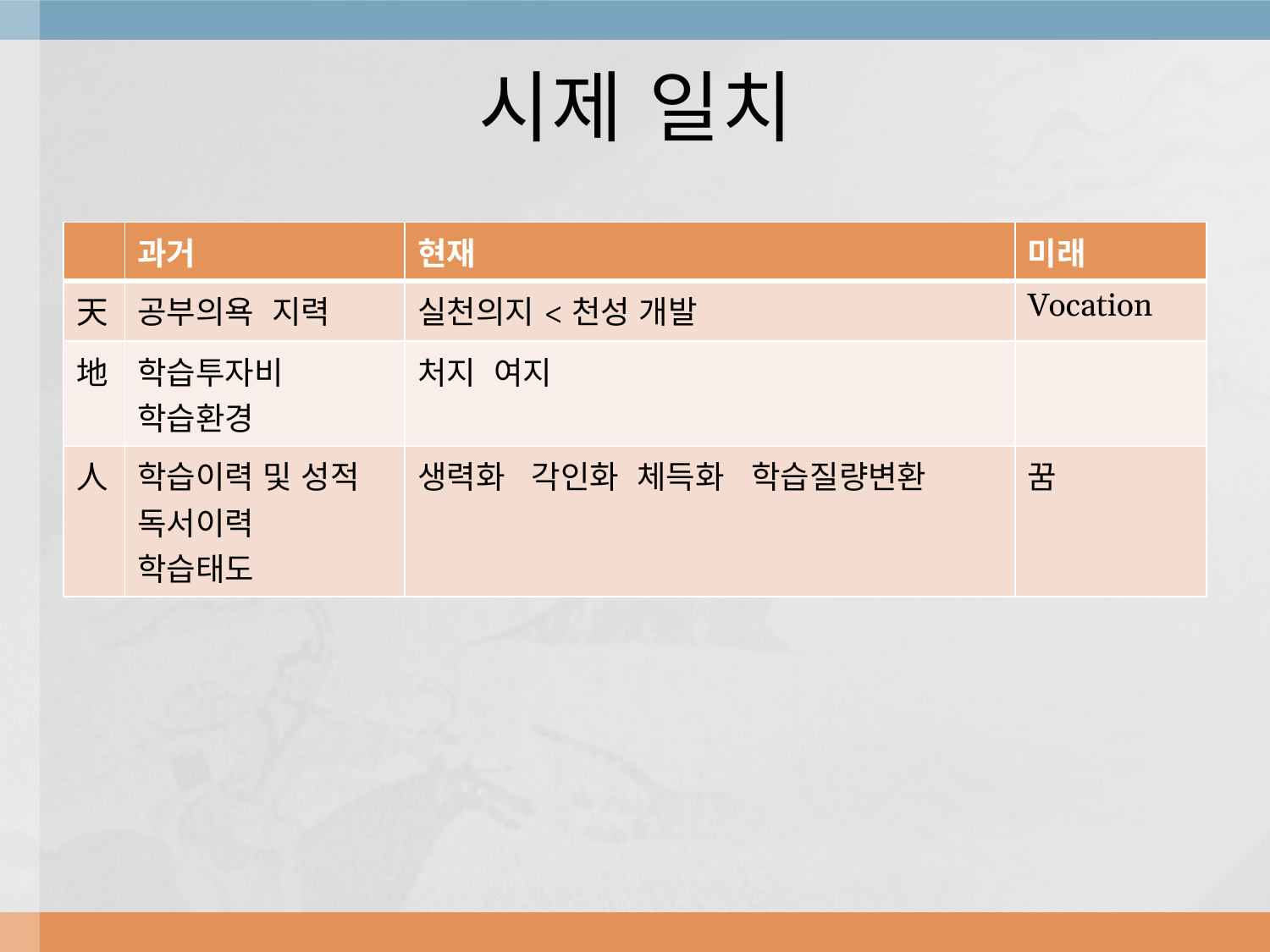

# 시제 일치
|  | 과거 | 현재 | 미래 |
| --- | --- | --- | --- |
| 天 | 공부의욕 지력 | 실천의지<천성 개발 | Vocation |
| 地 | 학습투자비 학습환경 | 처지 여지 |  |
| 人 | 학습이력 및 성적 독서이력 학습태도 | 생력화 각인화 체득화 학습질량변환 | 꿈 |